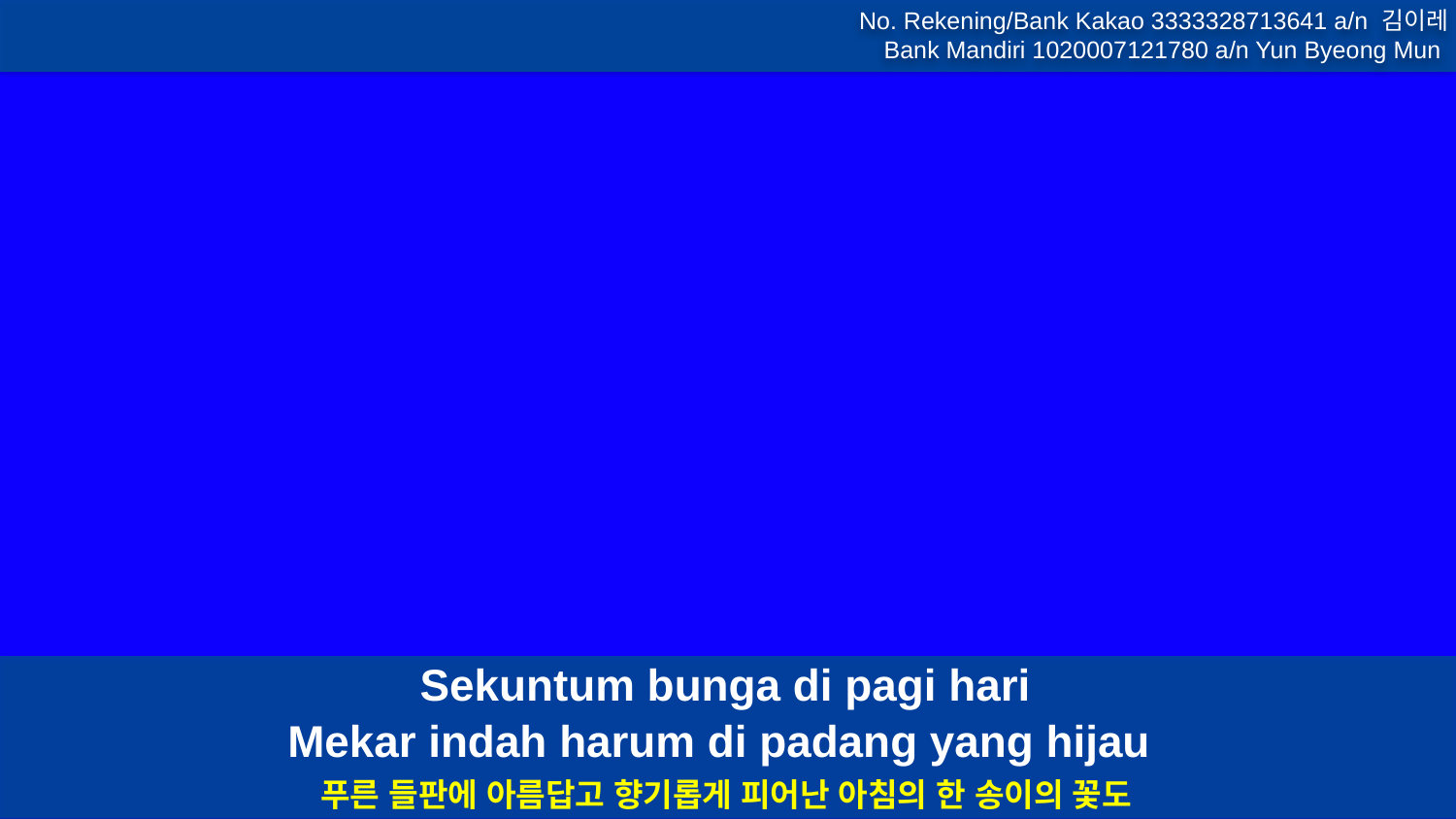

Sekuntum bunga di pagi hari
Mekar indah harum di padang yang hijau
푸른 들판에 아름답고 향기롭게 피어난 아침의 한 송이의 꽃도